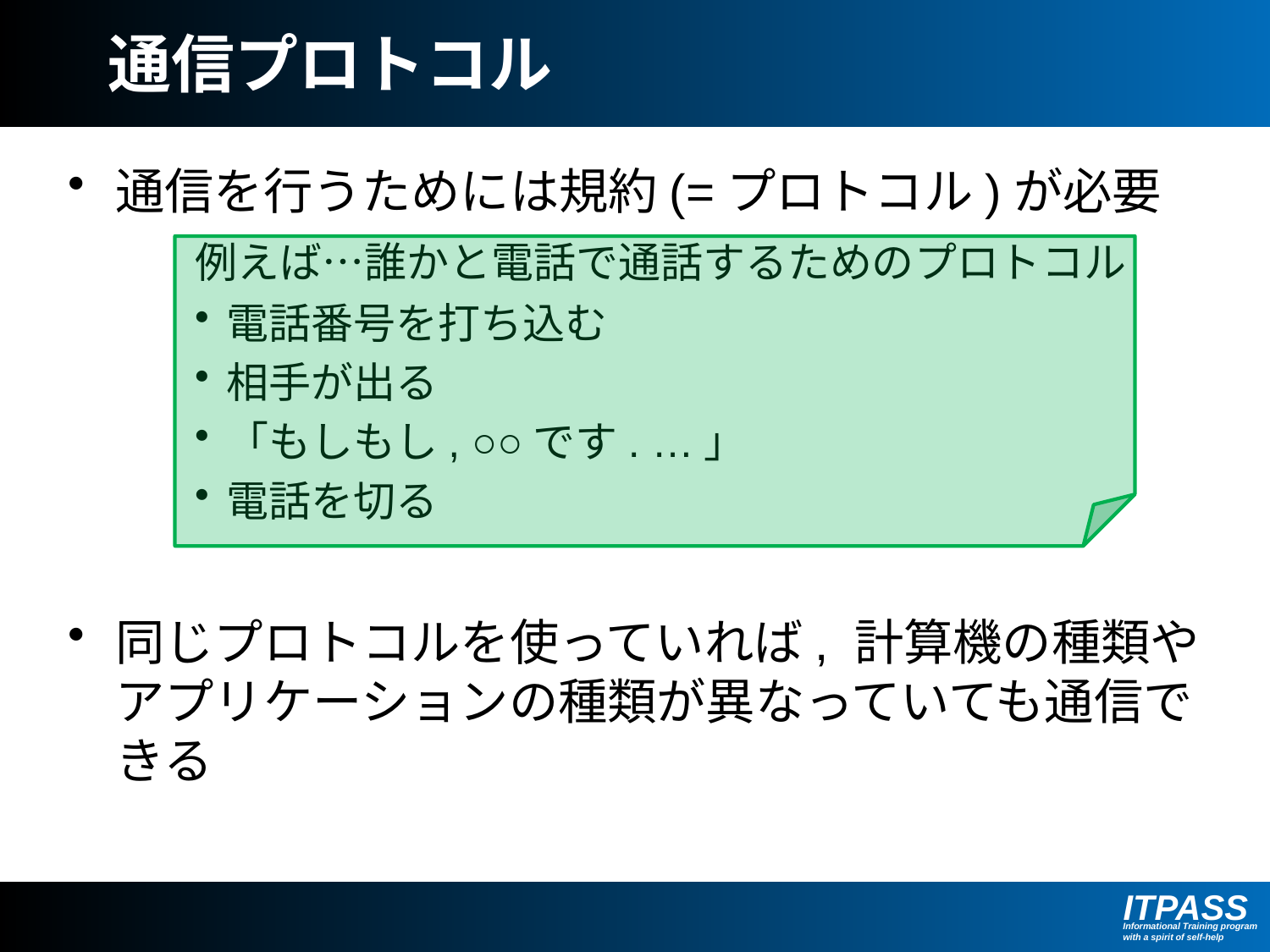

# 通信プロトコル
通信を行うためには規約(=プロトコル)が必要
	例えば…誰かと電話で通話するためのプロトコル
電話番号を打ち込む
相手が出る
「もしもし, ○○です. …」
電話を切る

同じプロトコルを使っていれば, 計算機の種類やアプリケーションの種類が異なっていても通信できる